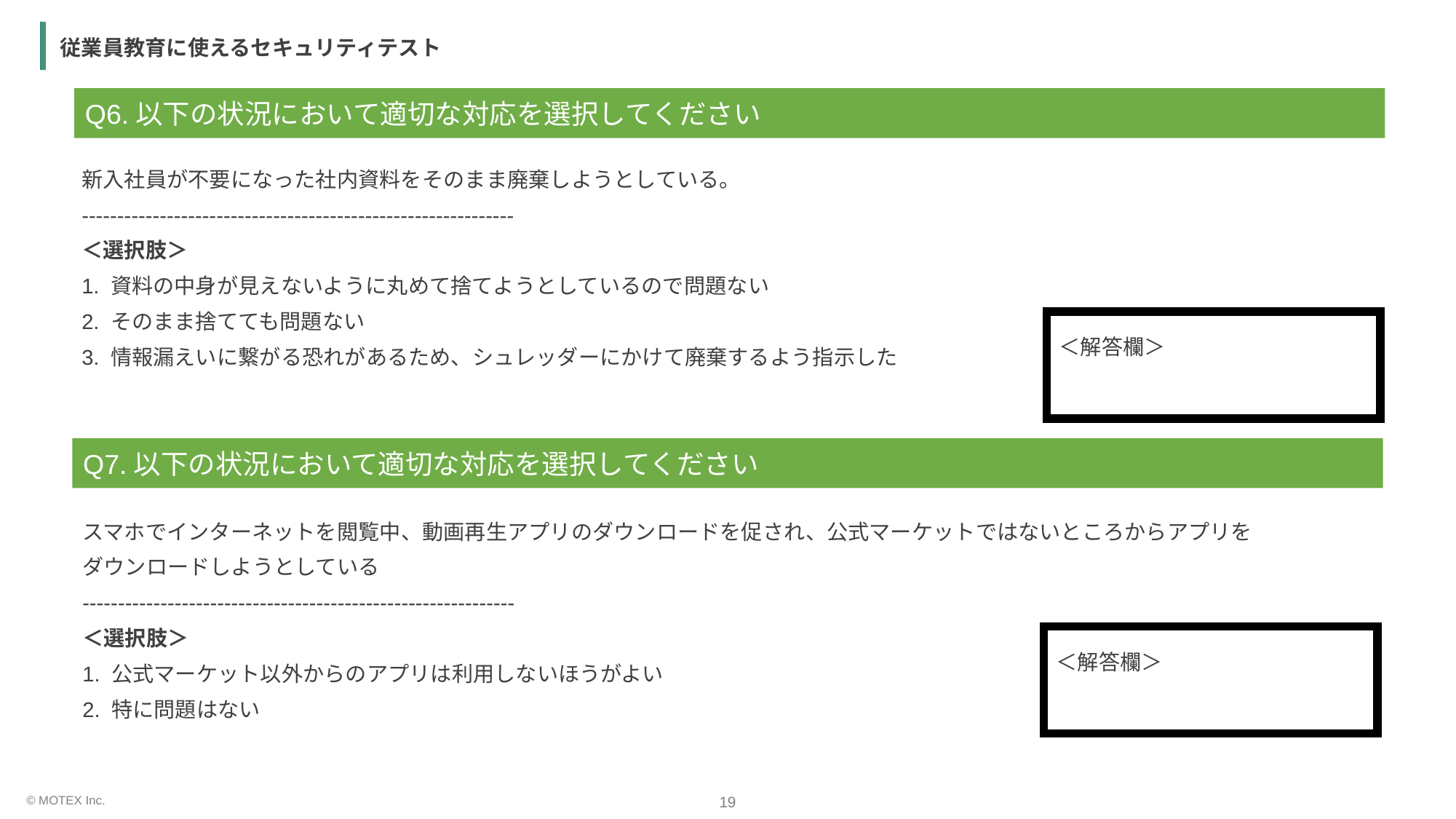

従業員教育に使えるセキュリティテスト
Q6.以下の状況において適切な対応を選択してください
新入社員が不要になった社内資料をそのまま廃棄しようとしている。
-------------------------------------------------------------
＜選択肢＞
1. 資料の中身が見えないように丸めて捨てようとしているので問題ない
2. そのまま捨てても問題ない
3. 情報漏えいに繋がる恐れがあるため、シュレッダーにかけて廃棄するよう指示した

＜解答欄＞
Q7.以下の状況において適切な対応を選択してください
スマホでインターネットを閲覧中、動画再生アプリのダウンロードを促され、公式マーケットではないところからアプリを
ダウンロードしようとしている
-------------------------------------------------------------
＜選択肢＞
1. 公式マーケット以外からのアプリは利用しないほうがよい
2. 特に問題はない

＜解答欄＞